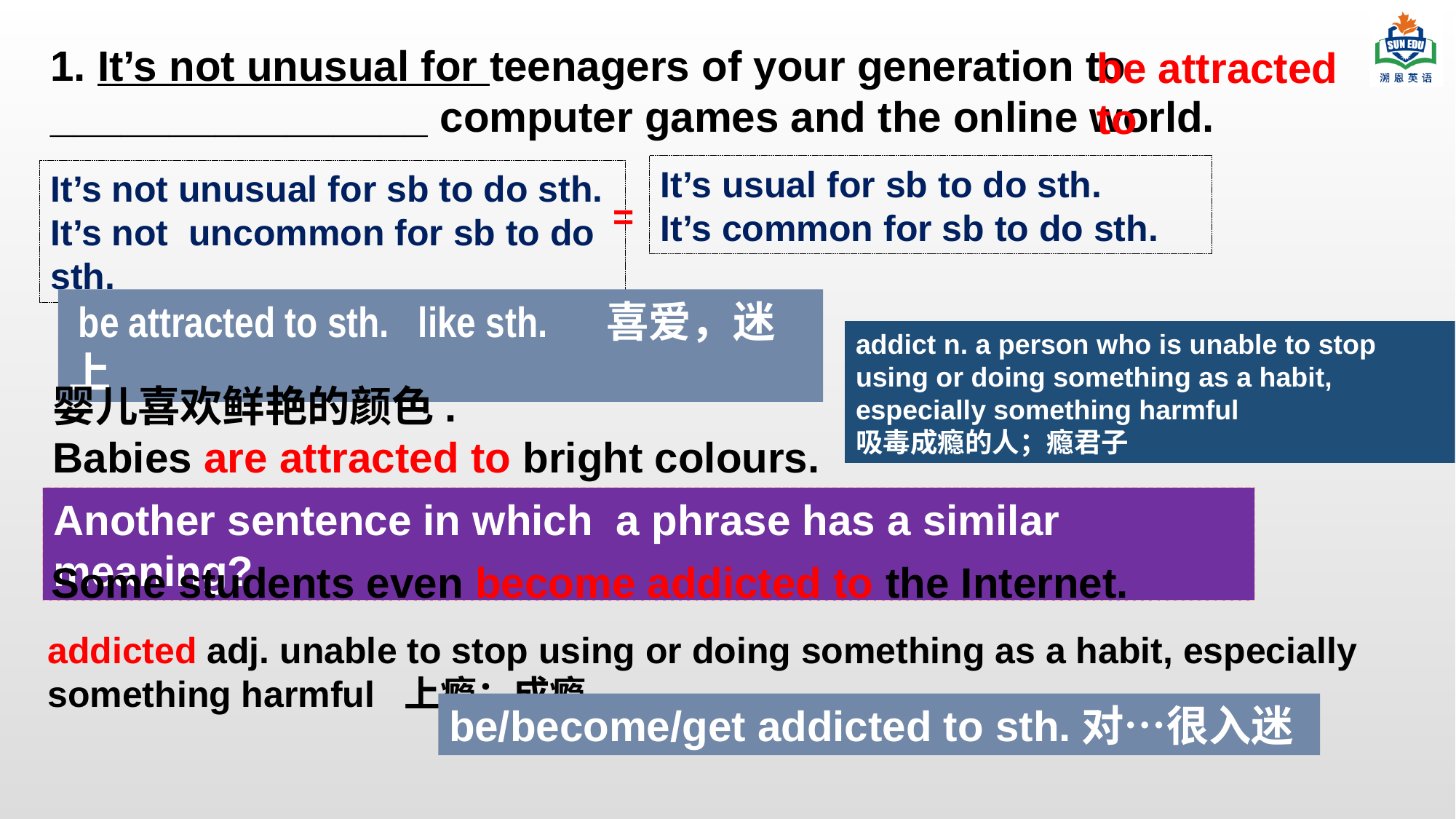

1. It’s not unusual for teenagers of your generation to ________________ computer games and the online world.
be attracted to
It’s usual for sb to do sth.
It’s common for sb to do sth.
It’s not unusual for sb to do sth.
It’s not  uncommon for sb to do sth.
=
 be attracted to sth.   like sth.     喜爱，迷上
addict n. a person who is unable to stop using or doing something as a habit, especially something harmful
吸毒成瘾的人；瘾君子
婴儿喜欢鲜艳的颜色.
Babies are attracted to bright colours.
Another sentence in which  a phrase has a similar meaning?
Some students even become addicted to the Internet.
addicted adj. unable to stop using or doing something as a habit, especially something harmful  上瘾；成瘾
be/become/get addicted to sth.对…很入迷